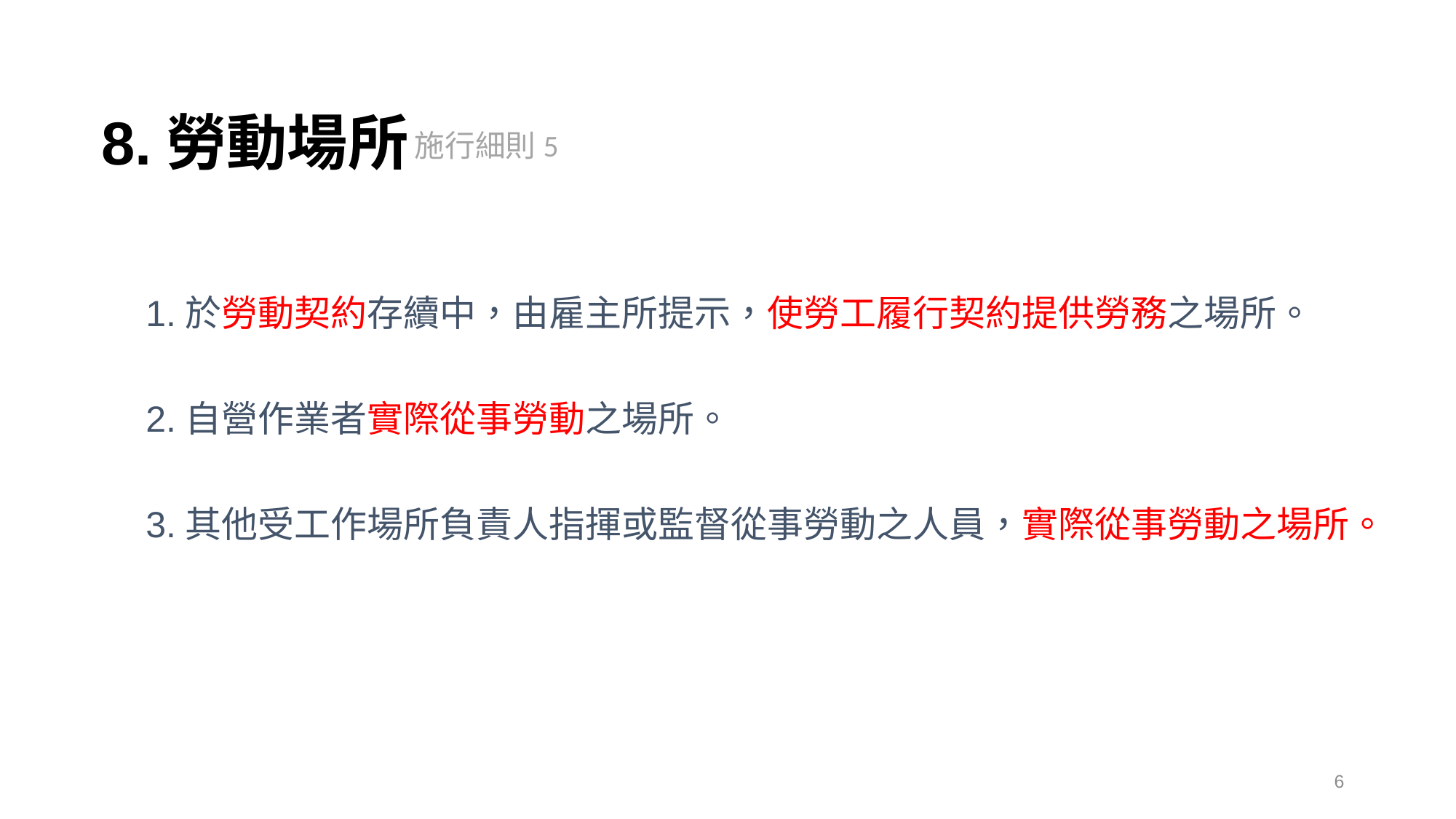

# 8.勞動場所
施行細則5
1.於勞動契約存續中，由雇主所提示，使勞工履行契約提供勞務之場所。

2.自營作業者實際從事勞動之場所。

3.其他受工作場所負責人指揮或監督從事勞動之人員，實際從事勞動之場所。
6